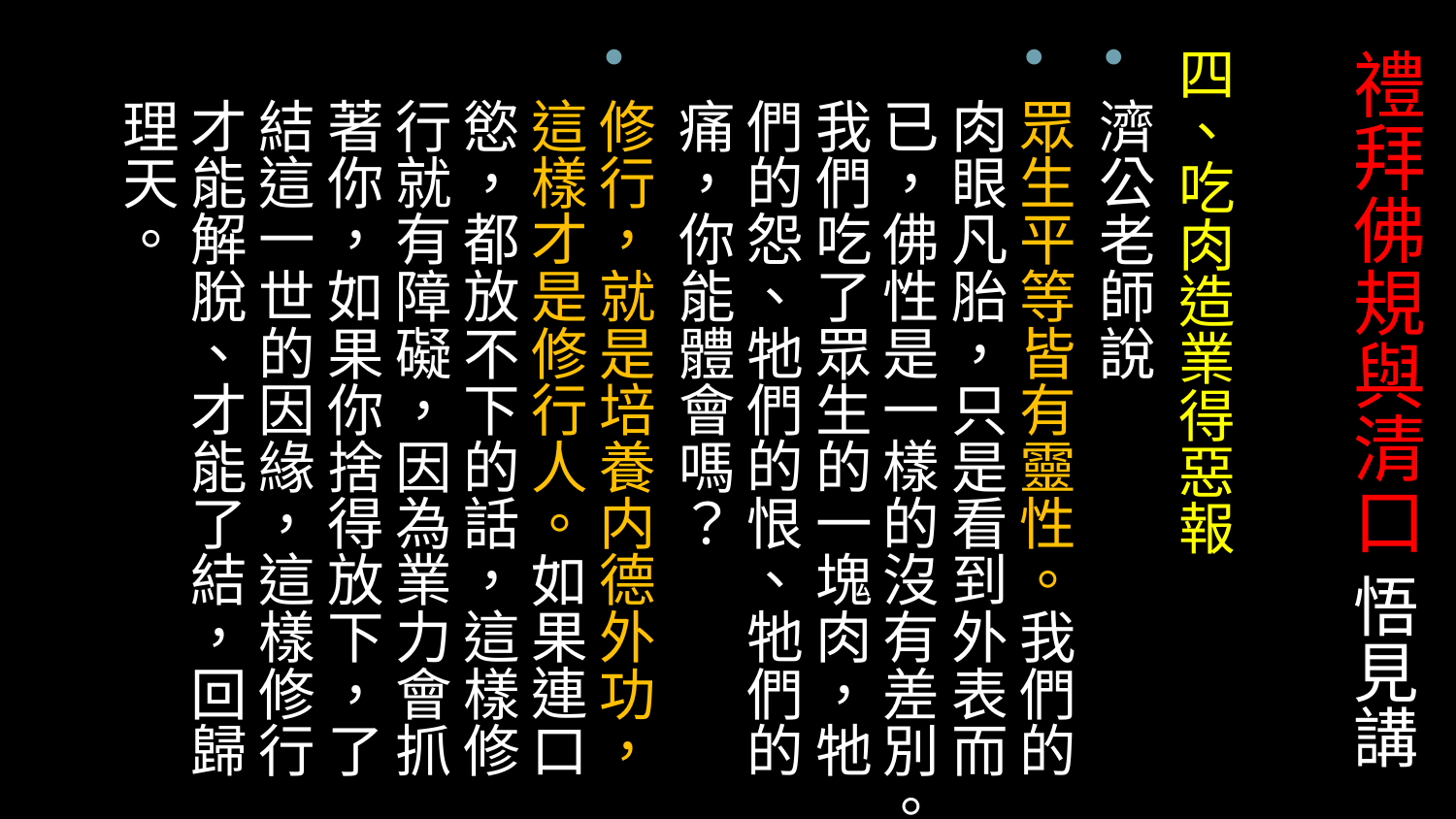

# 禮拜佛規與清口 悟見講
四、吃肉造業得惡報
濟公老師說
眾生平等皆有靈性。我們的肉眼凡胎，只是看到外表而已，佛性是一樣的沒有差別。我們吃了眾生的一塊肉，牠們的怨、牠們的恨、牠們的痛，你能體會嗎？
修行，就是培養内德外功，這樣才是修行人。如果連口慾，都放不下的話，這樣修行就有障礙，因為業力會抓著你，如果你捨得放下，了結這一世的因緣，這樣修行才能解脫、才能了結，回歸理天。